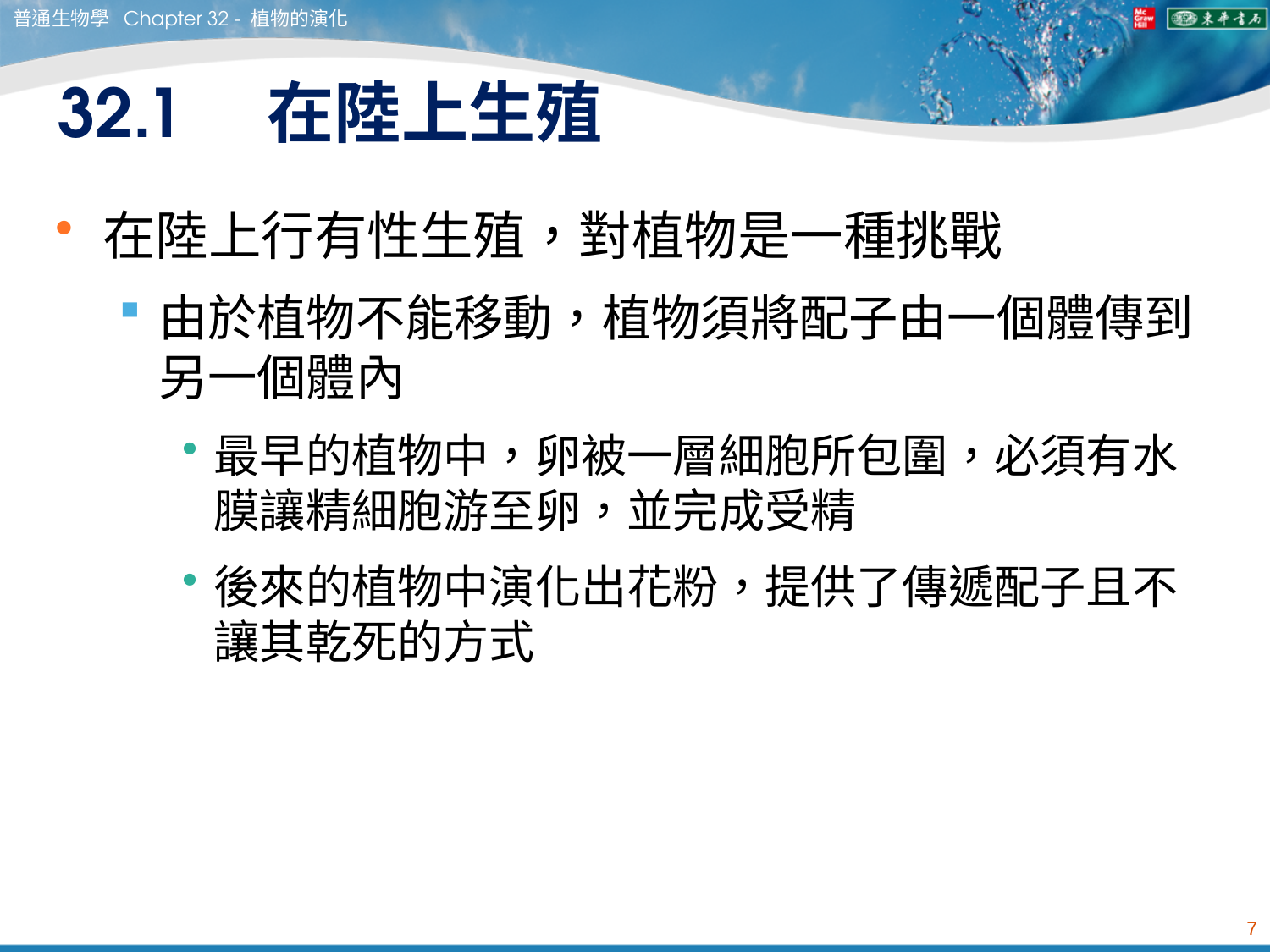

普通生物學  Chapter 32 - 植物的演化
# 32.1　在陸上生殖
在陸上行有性生殖，對植物是一種挑戰
由於植物不能移動，植物須將配子由一個體傳到另一個體內
最早的植物中，卵被一層細胞所包圍，必須有水膜讓精細胞游至卵，並完成受精
後來的植物中演化出花粉，提供了傳遞配子且不讓其乾死的方式
7